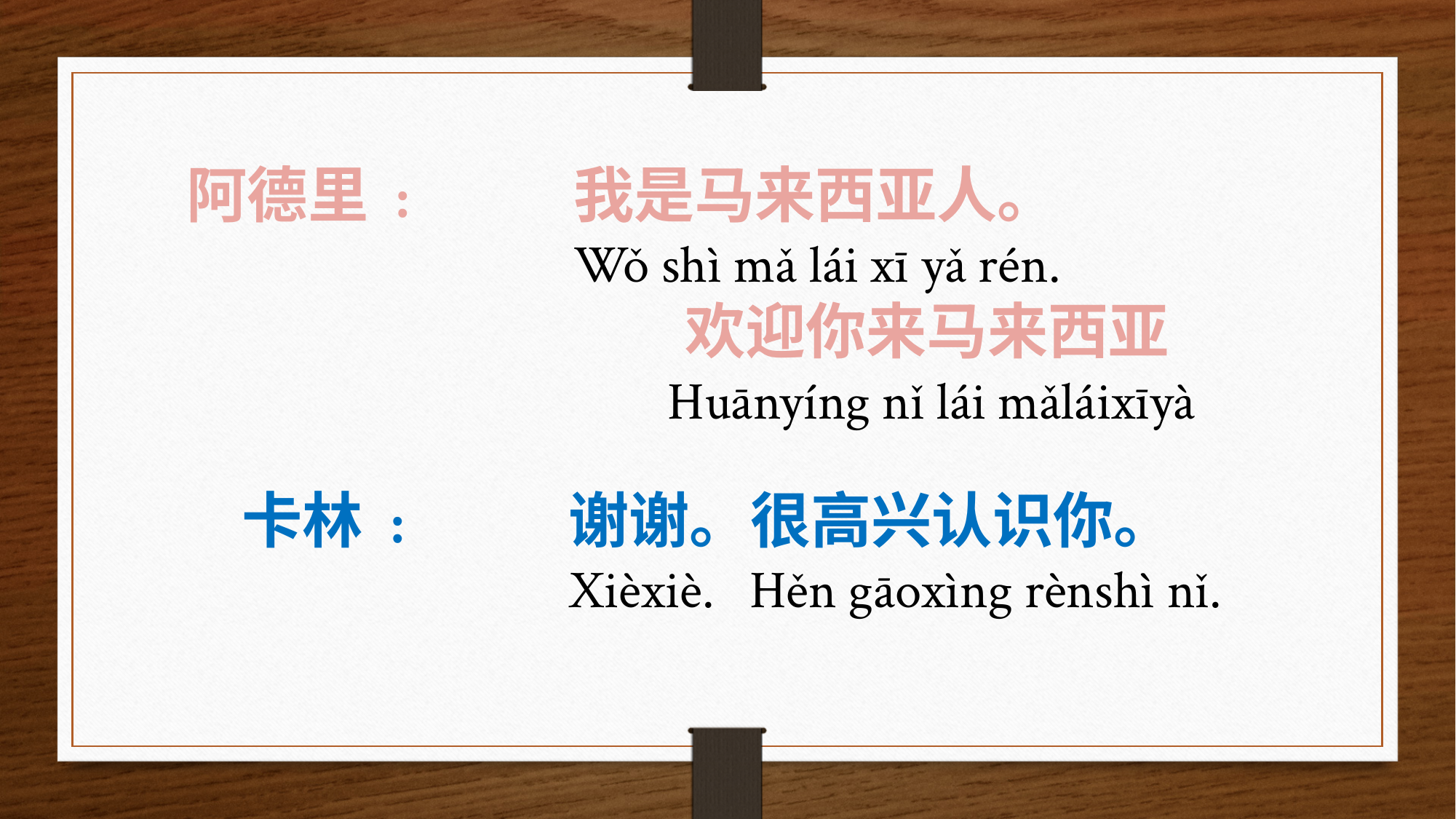

阿德里 :
我是马来西亚人。
Wǒ shì mǎ lái xī yǎ rén.
       欢迎你来马来西亚
        Huānyíng nǐ lái mǎláixīyà
卡林 :
谢谢。很高兴认识你。
Xièxiè.   Hěn gāoxìng rènshì nǐ.